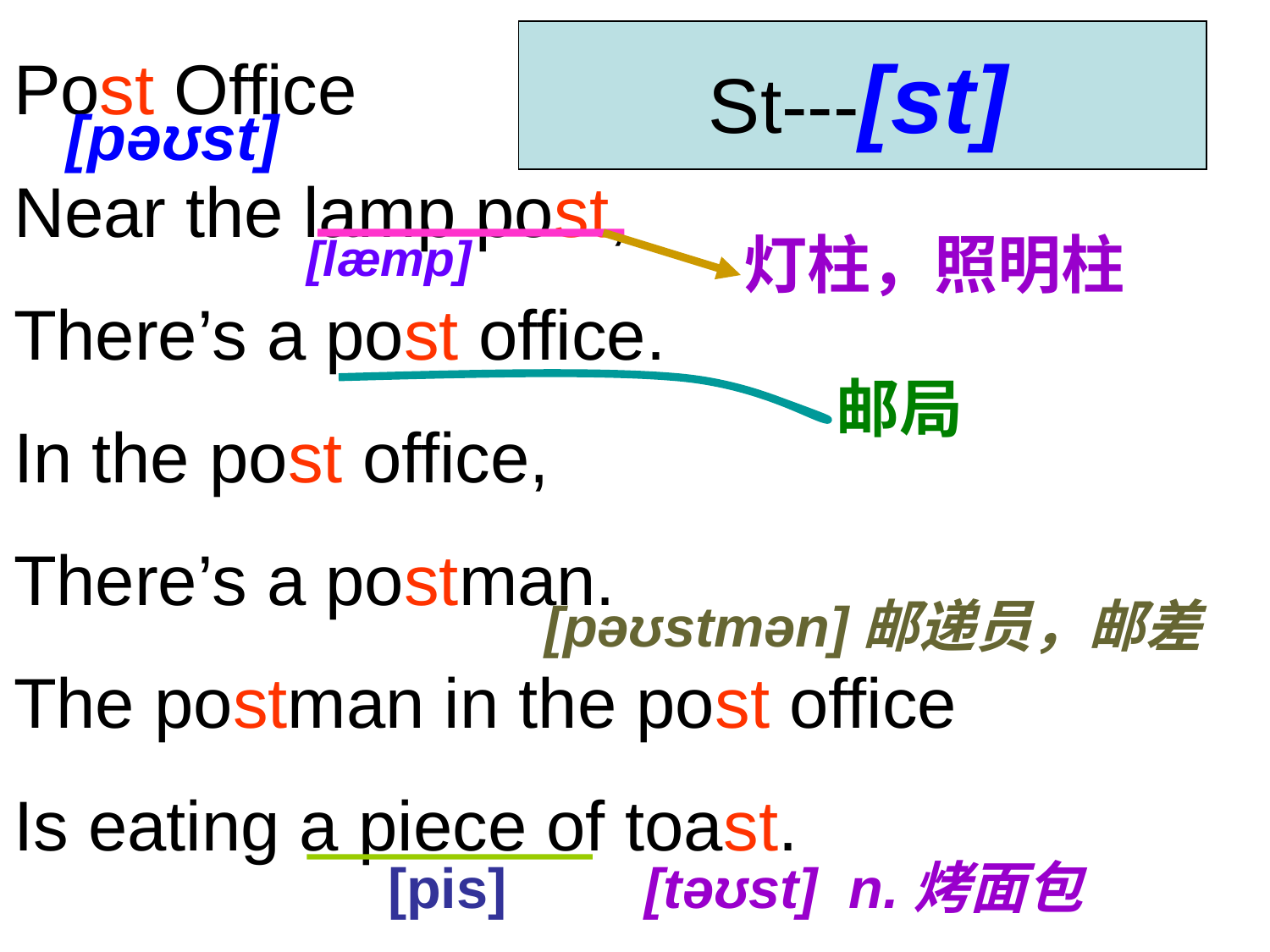

Post Office
Near the lamp post,
There’s a post office.
In the post office,
There’s a postman.
The postman in the post office
Is eating a piece of toast.
St---[st]
[pəʊst]
灯柱，照明柱
[læmp]

邮局

 [pəʊstmən]邮递员，邮差
 [pis]
[təʊst]  n.烤面包